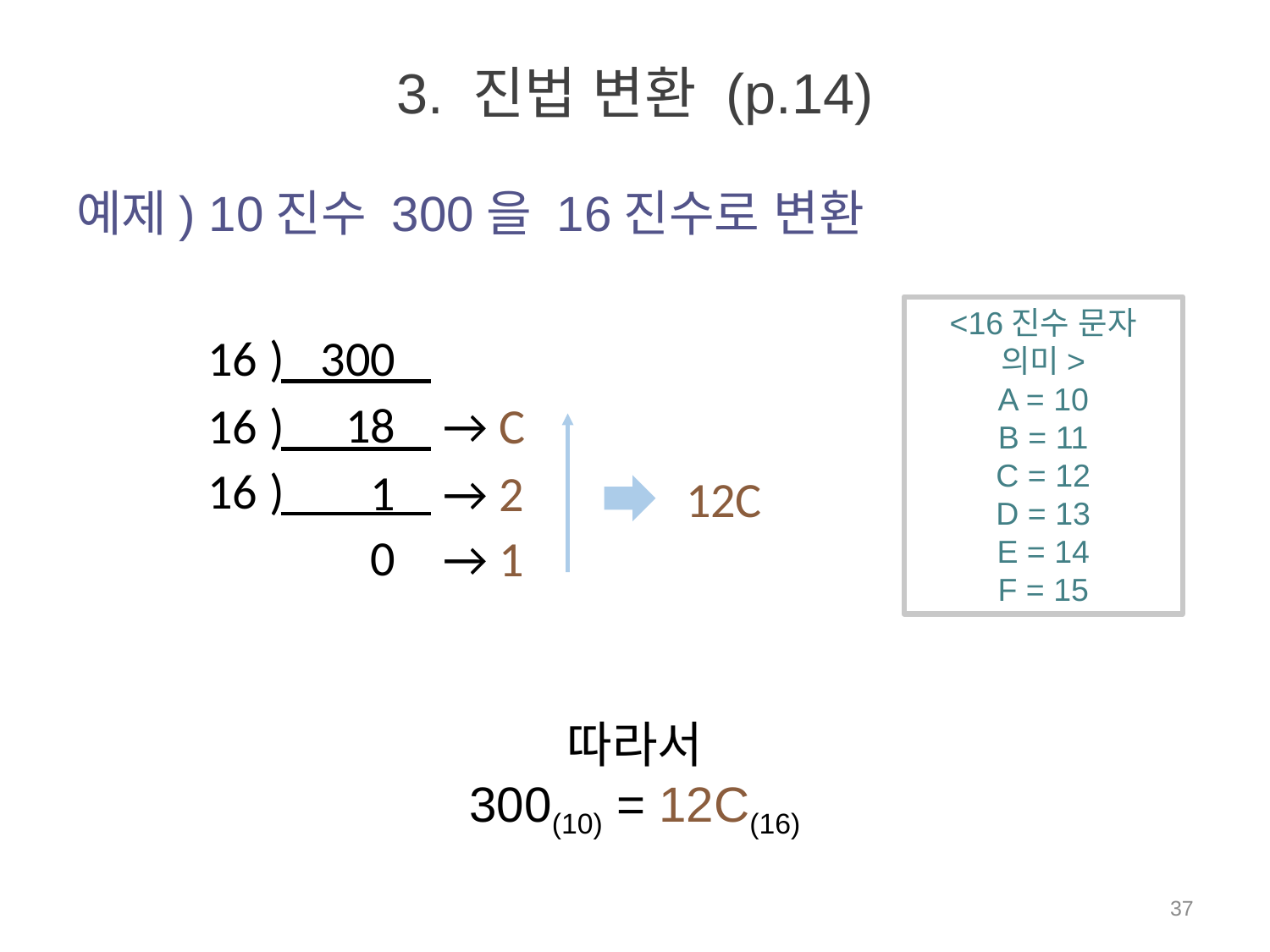

# 3. 진법 변환 (p.14)
예제) 10진수 300을 16진수로 변환
<16진수 문자 의미>
A = 10
B = 11
C = 12
D = 13
E = 14
F = 15
300
16
)
18
→ C
16
)
1
→ 2
16
)
0
→ 1
12C

따라서
300(10) = 12C(16)
37